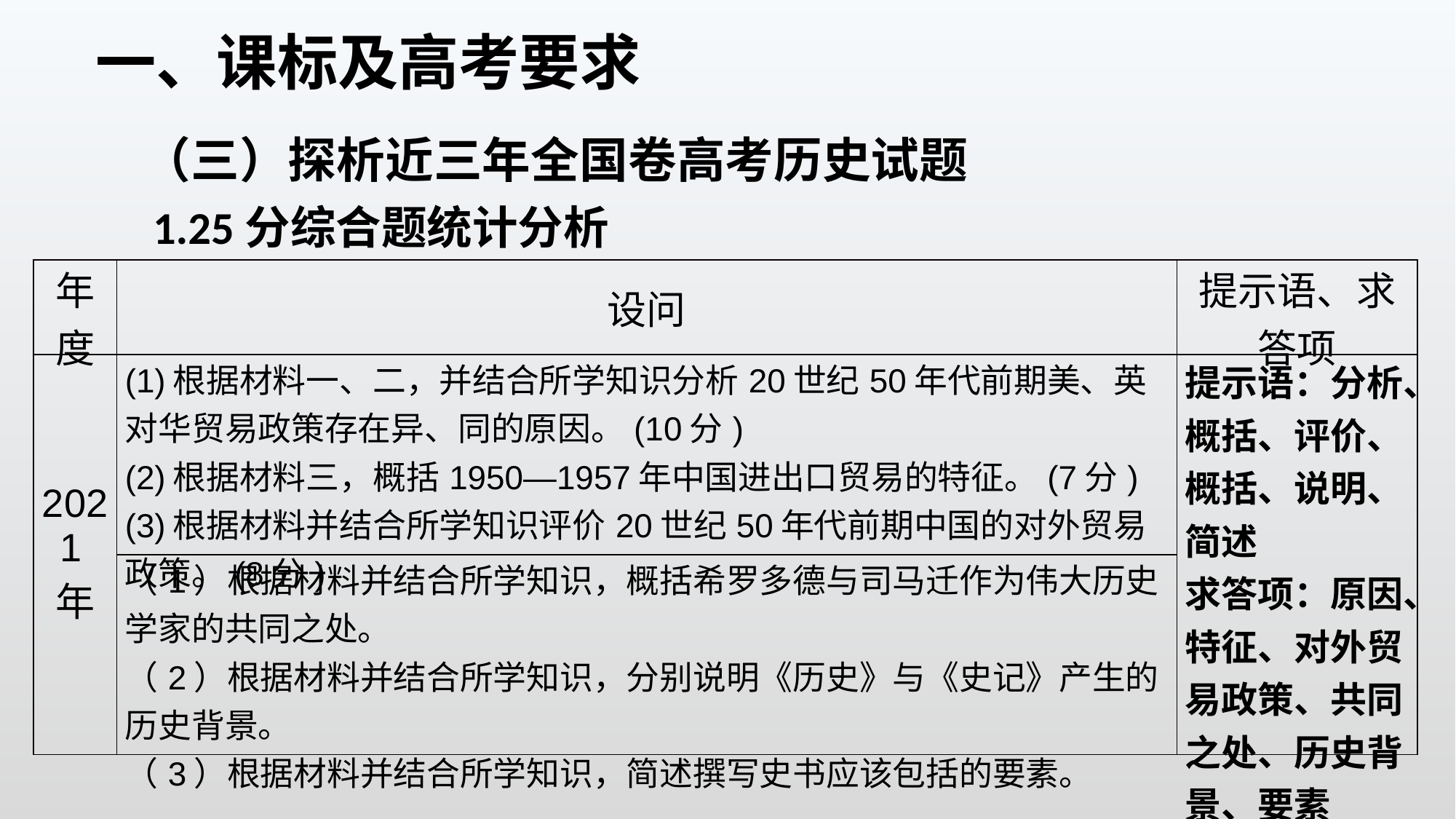

一、课标及高考要求
（三）探析近三年全国卷高考历史试题
1.25分综合题统计分析
| 年度 | 设问 | 提示语、求答项 |
| --- | --- | --- |
| 2021年 | (1)根据材料一、二，并结合所学知识分析20世纪50年代前期美、英对华贸易政策存在异、同的原因。(10分) (2)根据材料三，概括1950—1957年中国进出口贸易的特征。(7分) (3)根据材料并结合所学知识评价20世纪50年代前期中国的对外贸易政策。(8分) | 提示语：分析、概括、评价、概括、说明、简述 求答项：原因、特征、对外贸易政策、共同之处、历史背景、要素 |
|  | （1）根据材料并结合所学知识，概括希罗多德与司马迁作为伟大历史学家的共同之处。 （2）根据材料并结合所学知识，分别说明《历史》与《史记》产生的历史背景。 （3）根据材料并结合所学知识，简述撰写史书应该包括的要素。 |  |